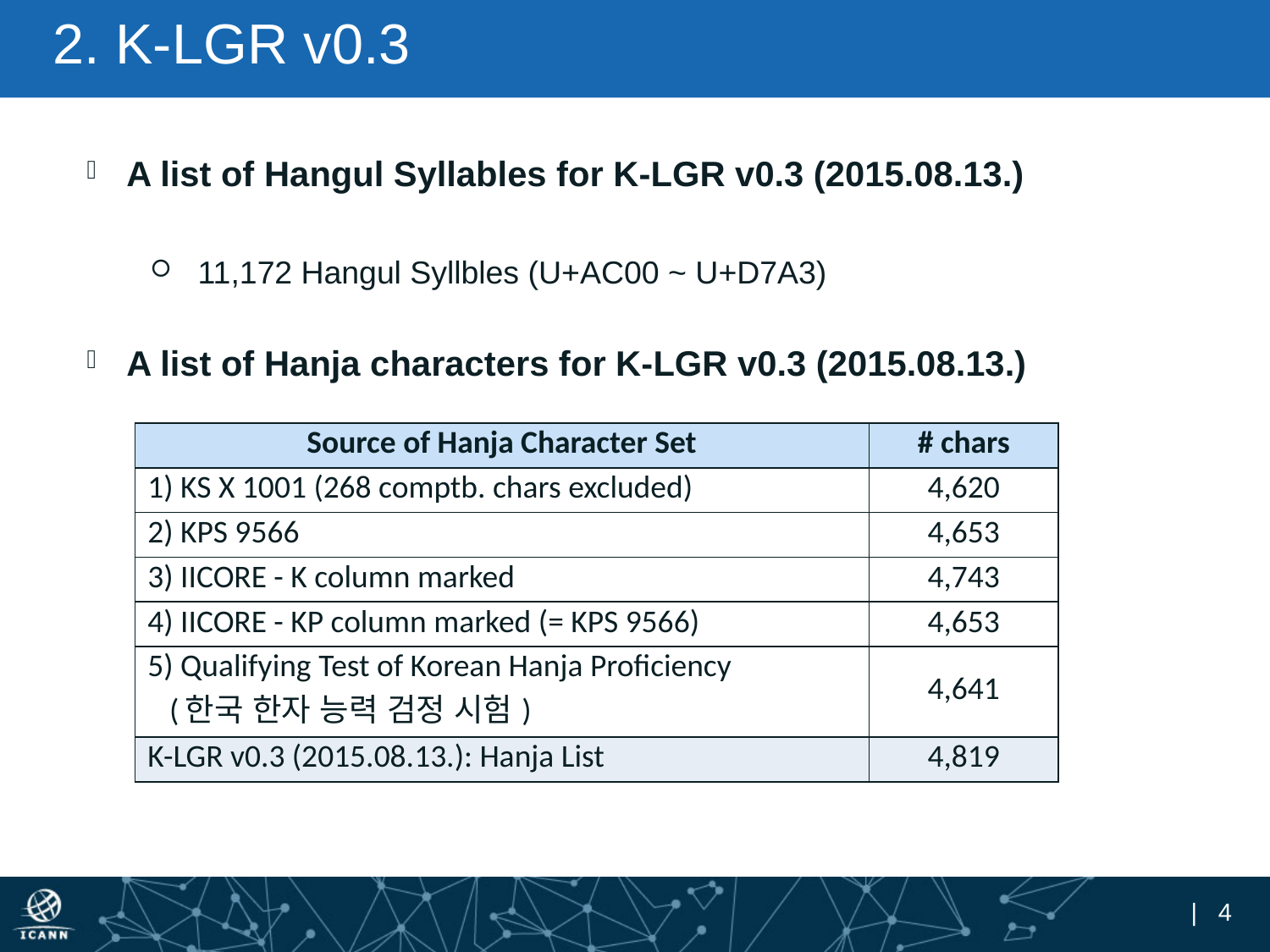

# 2. K-LGR v0.3
A list of Hangul Syllables for K-LGR v0.3 (2015.08.13.)

11,172 Hangul Syllbles (U+AC00 ~ U+D7A3)

A list of Hanja characters for K-LGR v0.3 (2015.08.13.)

| Source of Hanja Character Set | # chars |
| --- | --- |
| 1) KS X 1001 (268 comptb. chars excluded) | 4,620 |
| 2) KPS 9566 | 4,653 |
| 3) IICORE - K column marked | 4,743 |
| 4) IICORE - KP column marked (= KPS 9566) | 4,653 |
| 5) Qualifying Test of Korean Hanja Proficiency (한국 한자 능력 검정 시험) | 4,641 |
| K-LGR v0.3 (2015.08.13.): Hanja List | 4,819 |